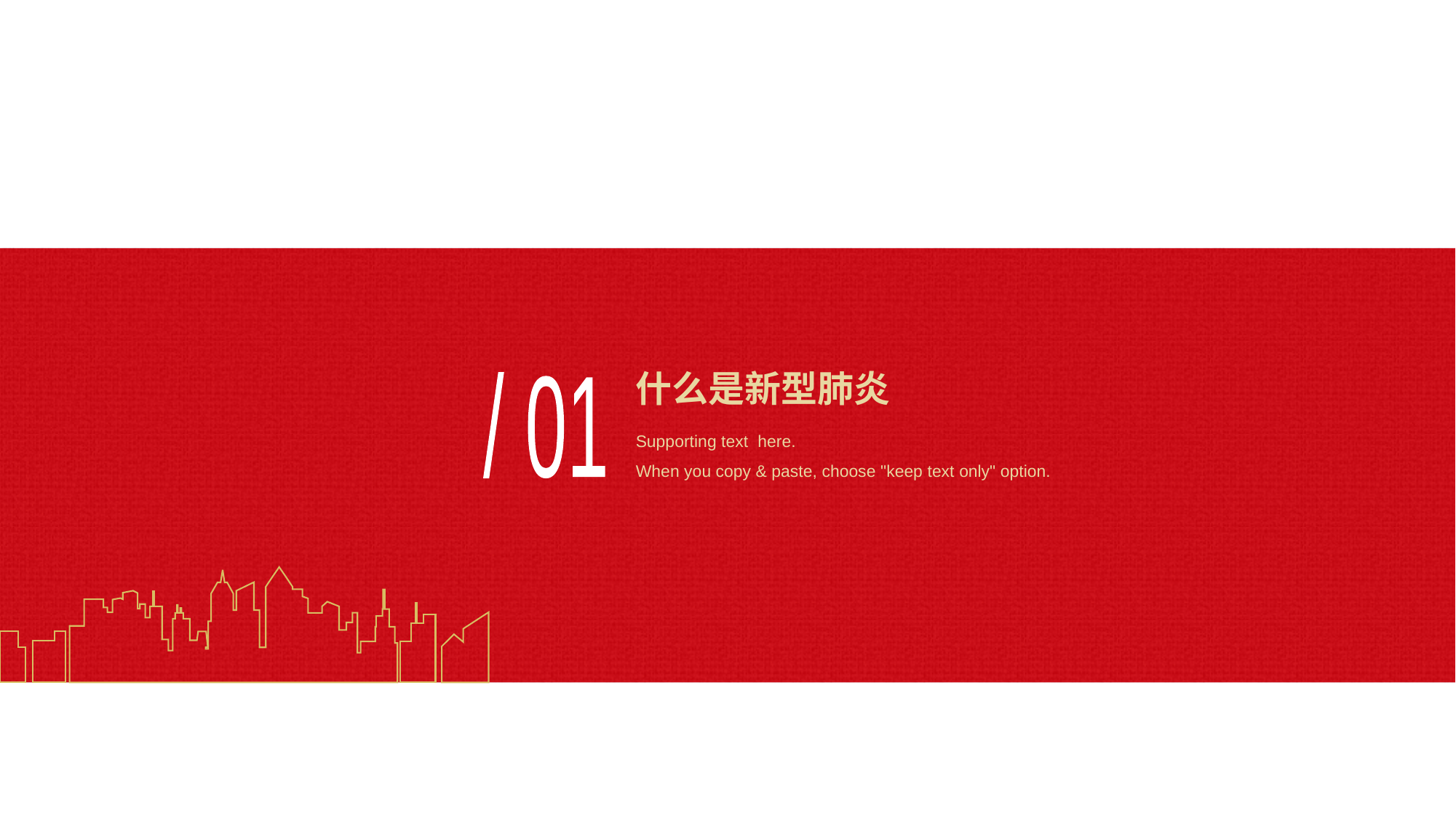

# 什么是新型肺炎
/ 01
Supporting text  here.
When you copy & paste, choose "keep text only" option.